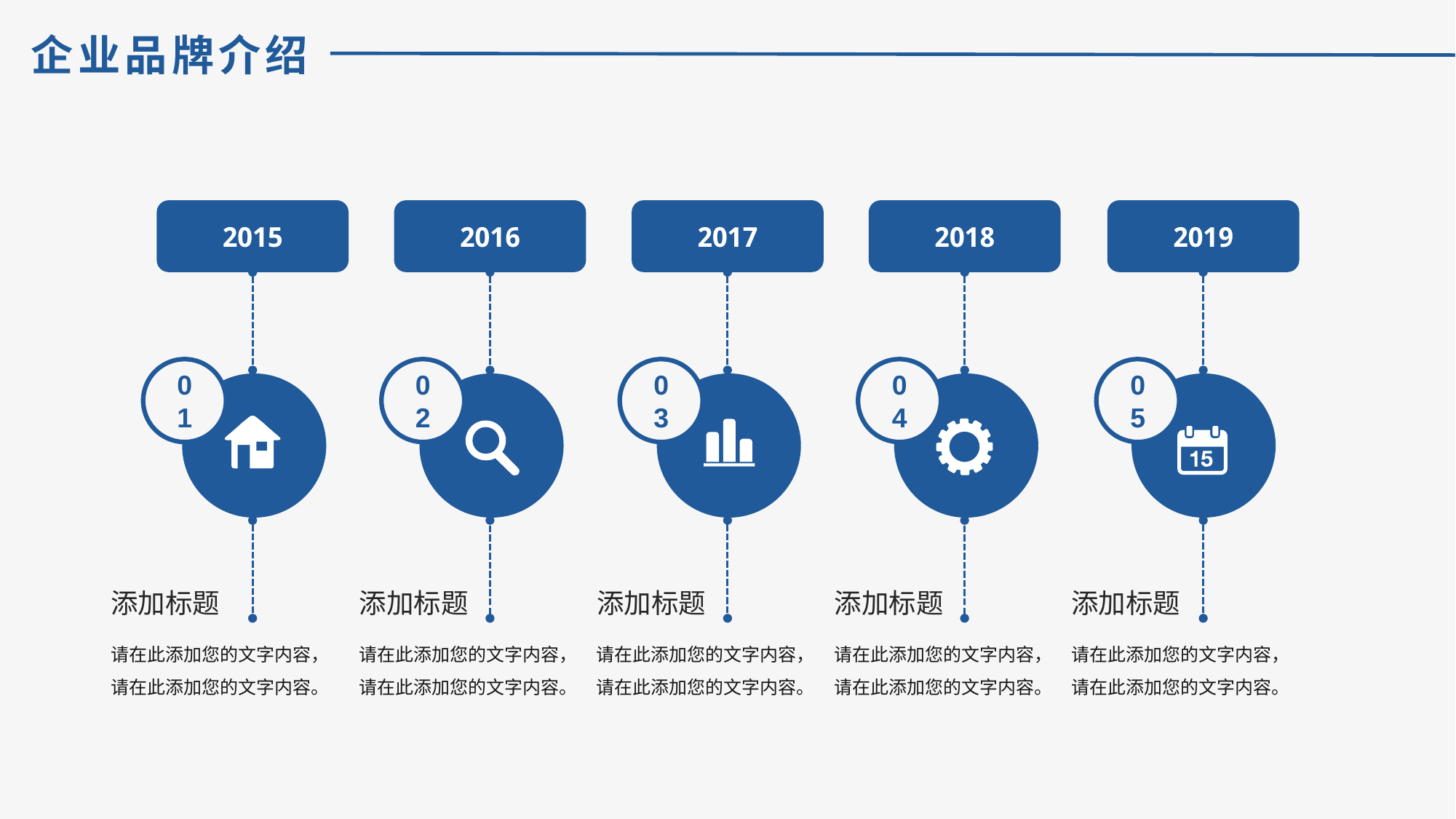

企业品牌介绍
2015
2016
2017
2018
2019
01
02
03
04
05

添加标题
添加标题
添加标题
添加标题
添加标题
请在此添加您的文字内容，请在此添加您的文字内容。
请在此添加您的文字内容，请在此添加您的文字内容。
请在此添加您的文字内容，请在此添加您的文字内容。
请在此添加您的文字内容，请在此添加您的文字内容。
请在此添加您的文字内容，请在此添加您的文字内容。